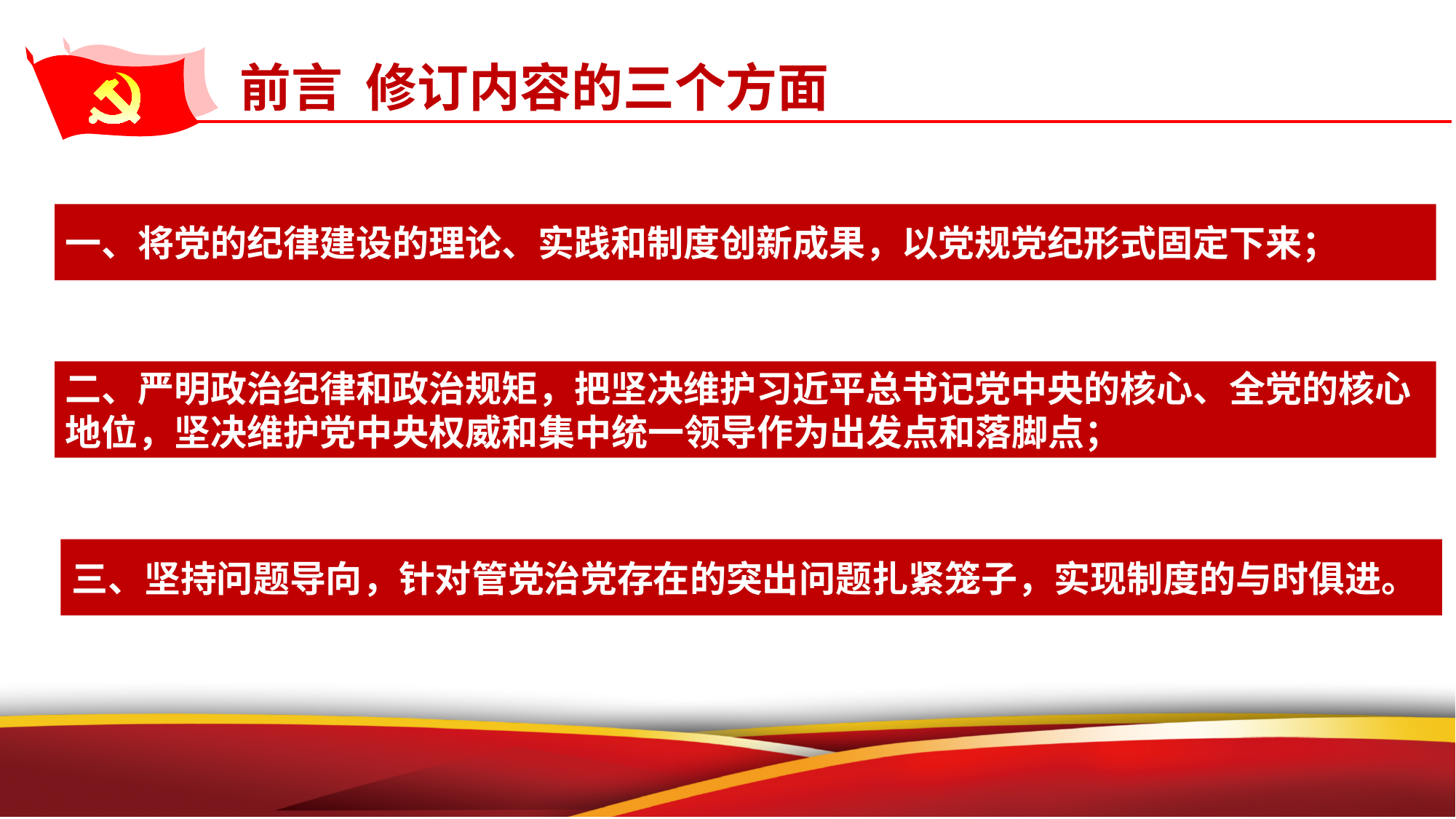

前言  修订内容的三个方面
一、将党的纪律建设的理论、实践和制度创新成果，以党规党纪形式固定下来；
二、严明政治纪律和政治规矩，把坚决维护习近平总书记党中央的核心、全党的核心地位，坚决维护党中央权威和集中统一领导作为出发点和落脚点；
三、坚持问题导向，针对管党治党存在的突出问题扎紧笼子，实现制度的与时俱进。